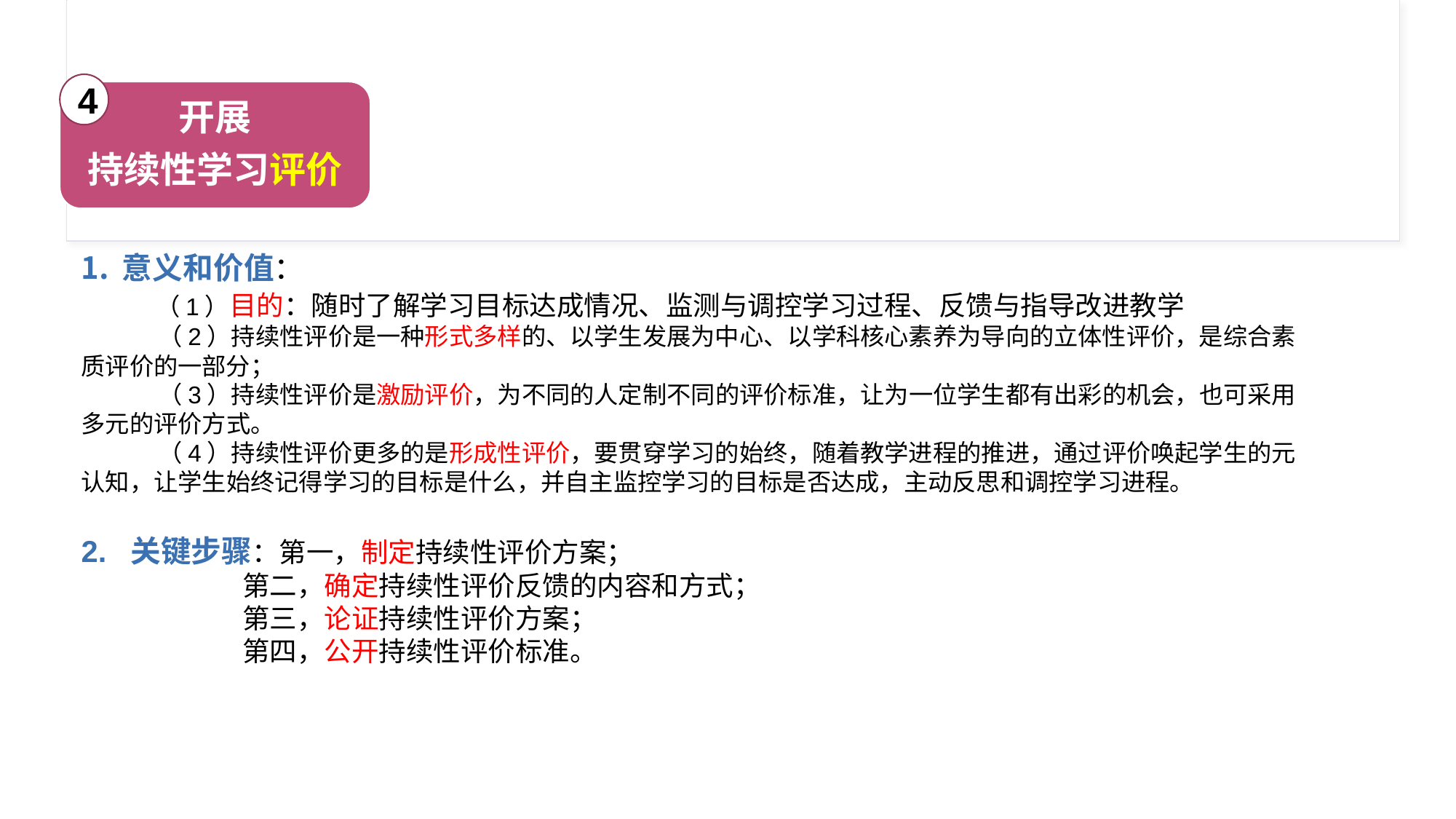

4

开展
持续性学习评价
意义和价值：
          （1）目的：随时了解学习目标达成情况、监测与调控学习过程、反馈与指导改进教学
             （2）持续性评价是一种形式多样的、以学生发展为中心、以学科核心素养为导向的立体性评价，是综合素质评价的一部分；
             （3）持续性评价是激励评价，为不同的人定制不同的评价标准，让为一位学生都有出彩的机会，也可采用多元的评价方式。
             （4）持续性评价更多的是形成性评价，要贯穿学习的始终，随着教学进程的推进，通过评价唤起学生的元认知，让学生始终记得学习的目标是什么，并自主监控学习的目标是否达成，主动反思和调控学习进程。

2.  关键步骤：第一，制定持续性评价方案；
                         第二，确定持续性评价反馈的内容和方式；
                         第三，论证持续性评价方案；
                         第四，公开持续性评价标准。